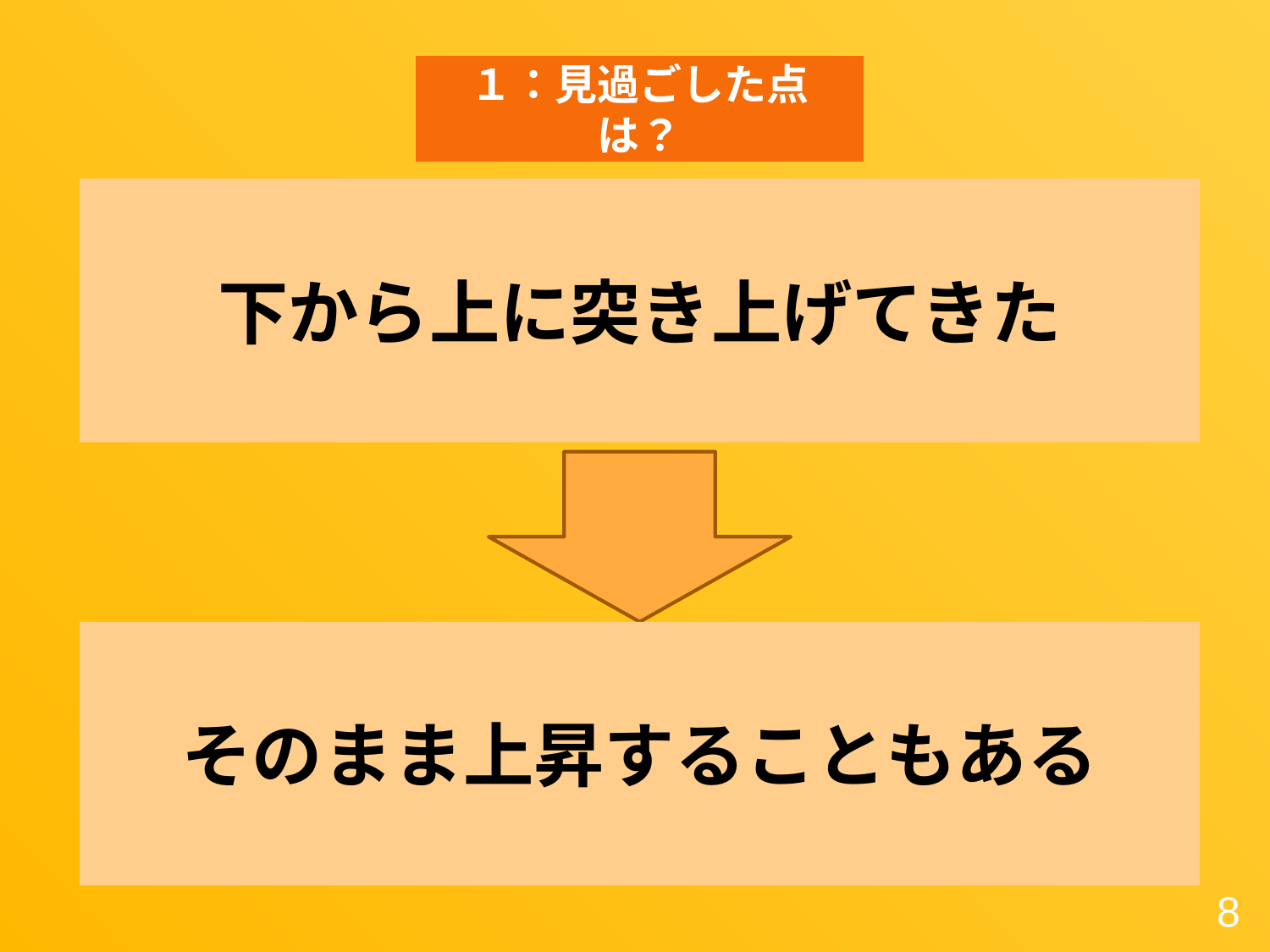

１：見過ごした点は？
下から上に突き上げてきた

そのまま上昇することもある
8